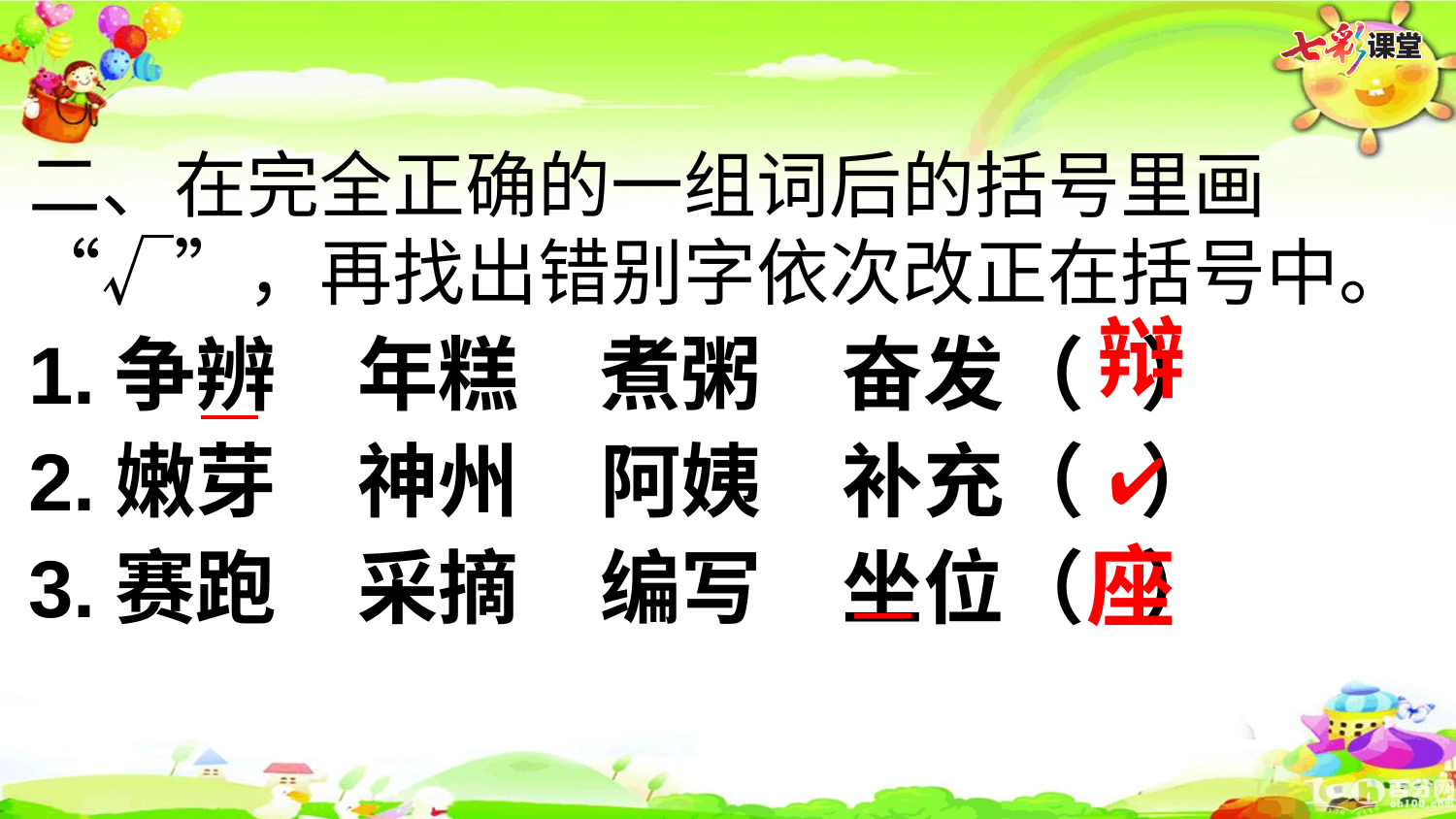

二、在完全正确的一组词后的括号里画“√”，再找出错别字依次改正在括号中。
1.争辨　年糕　煮粥　奋发（   ）
2.嫩芽　神州　阿姨　补充（   ）
3.赛跑　采摘　编写　坐位（   ）
辩
✔
座